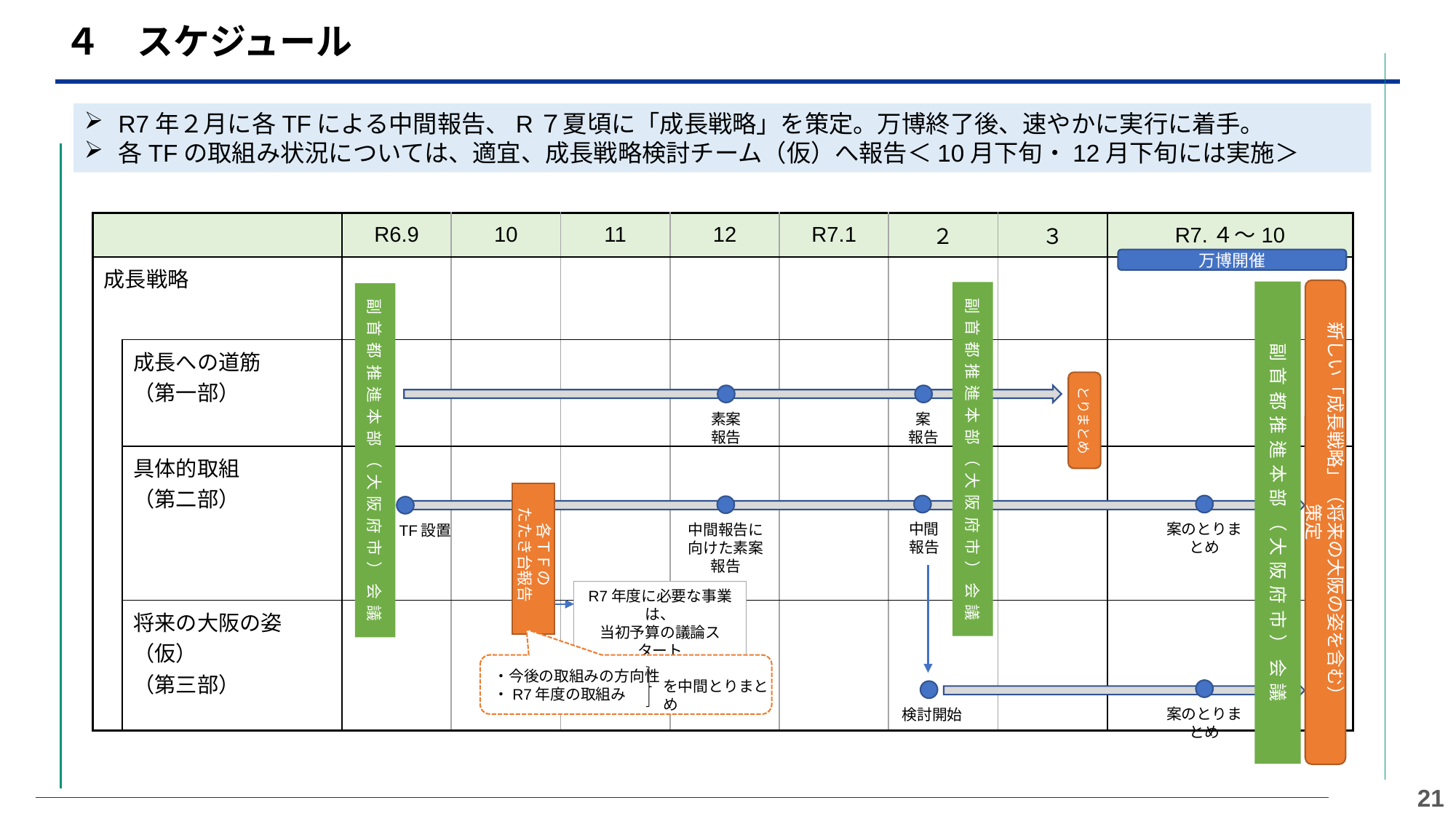

４　スケジュール
R7年２月に各TFによる中間報告、R７夏頃に「成長戦略」を策定。万博終了後、速やかに実行に着手。
各TFの取組み状況については、適宜、成長戦略検討チーム（仮）へ報告＜10月下旬・12月下旬には実施＞
|  |  | R6.9 | 10 | 11 | 12 | R7.1 | ２ | ３ | R7.４～10 |
| --- | --- | --- | --- | --- | --- | --- | --- | --- | --- |
| 成長戦略 |  |  |  |  |  |  |  |  |  |
|  | 成長への道筋 （第一部） |  |  |  |  |  |  |  |  |
|  | 具体的取組 （第二部） |  |  |  |  |  |  |  |  |
|  | 将来の大阪の姿（仮） （第三部） |  |  |  |  |  |  |  |  |
万博開催

新しい「成長戦略」（将来の大阪の姿を含む）　策定

副首都推進本部（大阪府市）会議
副首都推進本部（大阪府市）会議

副首都推進本部（大阪府市）会議

とりまとめ

素案
報告
案
報告
各ＴＦの
たたき台報告

中間
報告
案のとりまとめ
中間報告に向けた素案
報告
TF設置
R7年度に必要な事業は、
当初予算の議論スタート

を中間とりまとめ
・今後の取組みの方向性
・R7年度の取組み

案のとりまとめ
検討開始
21